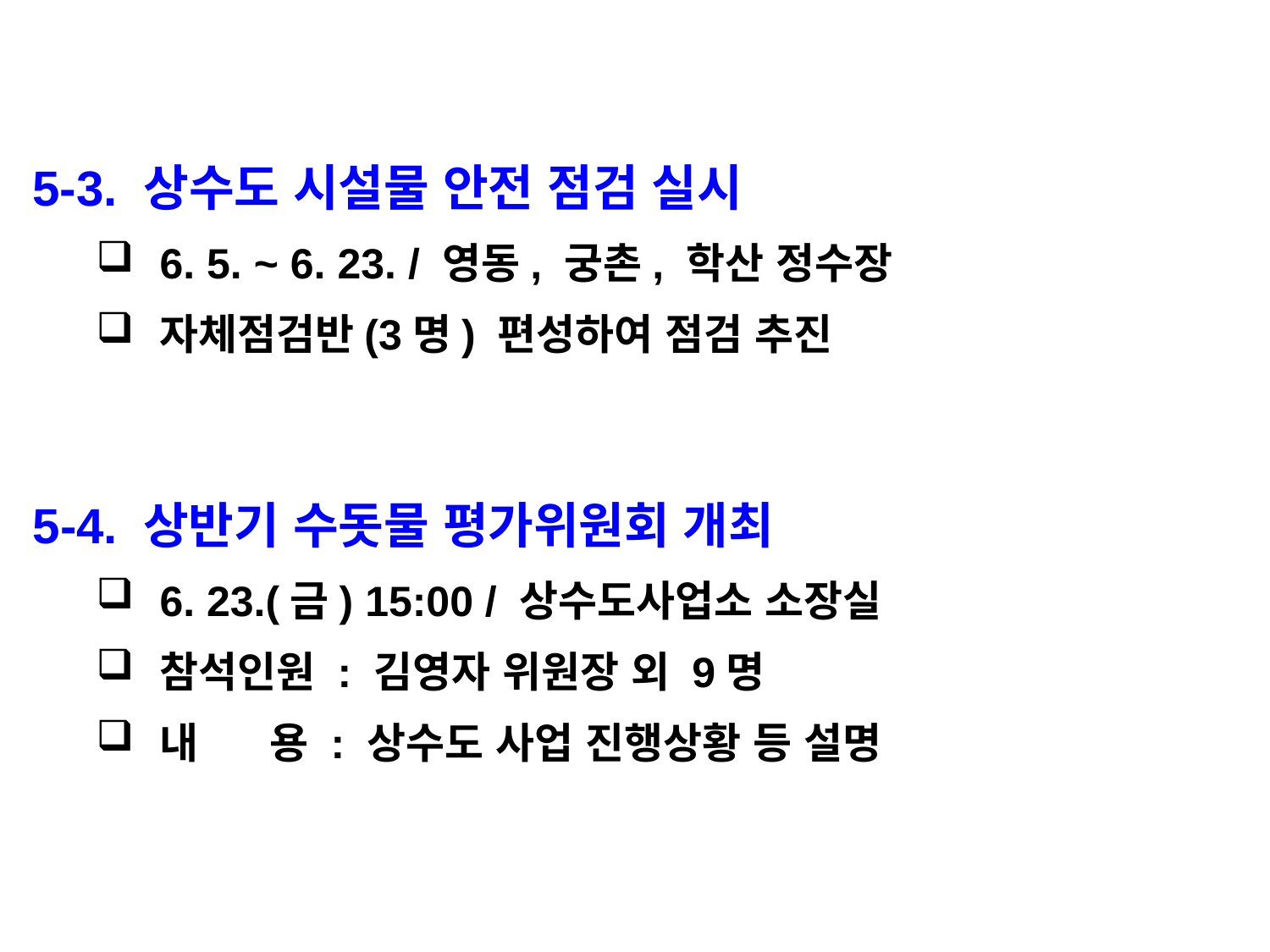

5-3. 상수도 시설물 안전 점검 실시
6. 5. ~ 6. 23. / 영동, 궁촌, 학산 정수장
자체점검반(3명) 편성하여 점검 추진

5-4. 상반기 수돗물 평가위원회 개최
6. 23.(금) 15:00 / 상수도사업소 소장실
참석인원 : 김영자 위원장 외 9명
내      용 : 상수도 사업 진행상황 등 설명